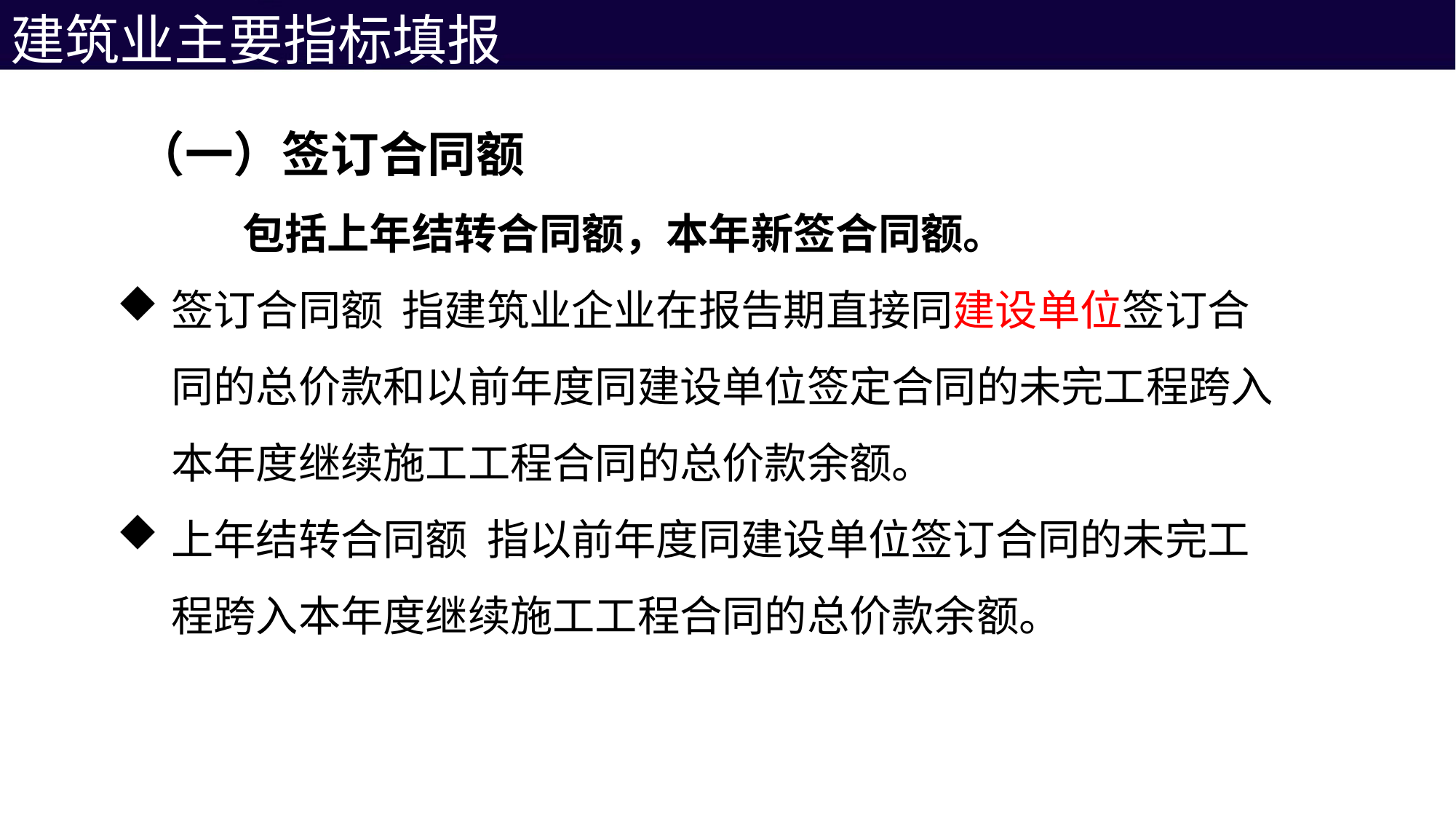

建筑业主要指标填报
 （一）签订合同额
            包括上年结转合同额，本年新签合同额。
签订合同额  指建筑业企业在报告期直接同建设单位签订合同的总价款和以前年度同建设单位签定合同的未完工程跨入本年度继续施工工程合同的总价款余额。
上年结转合同额  指以前年度同建设单位签订合同的未完工程跨入本年度继续施工工程合同的总价款余额。